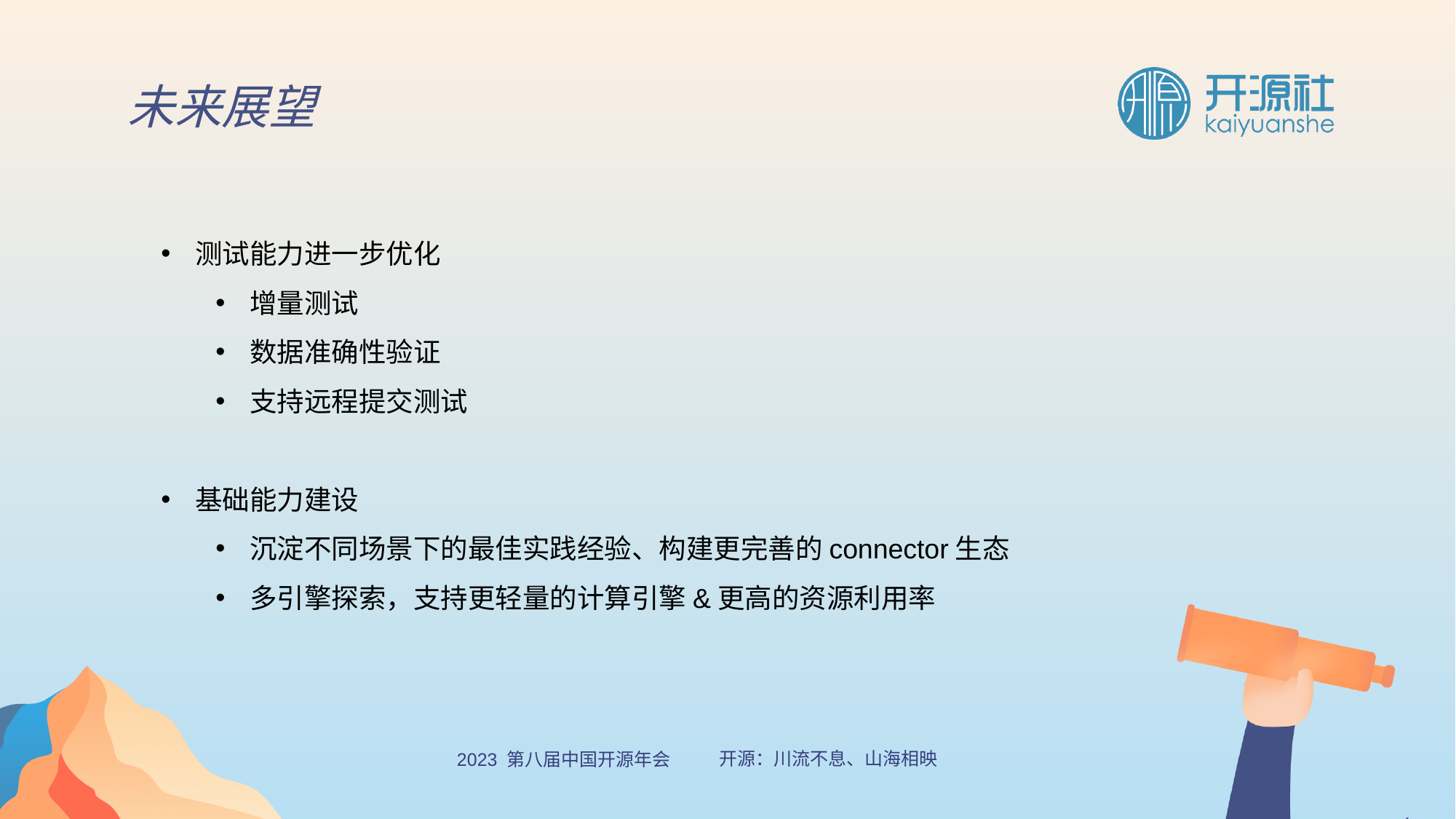

未来展望
测试能力进一步优化
增量测试
数据准确性验证
支持远程提交测试

基础能力建设
沉淀不同场景下的最佳实践经验、构建更完善的connector生态
多引擎探索，支持更轻量的计算引擎&更高的资源利用率